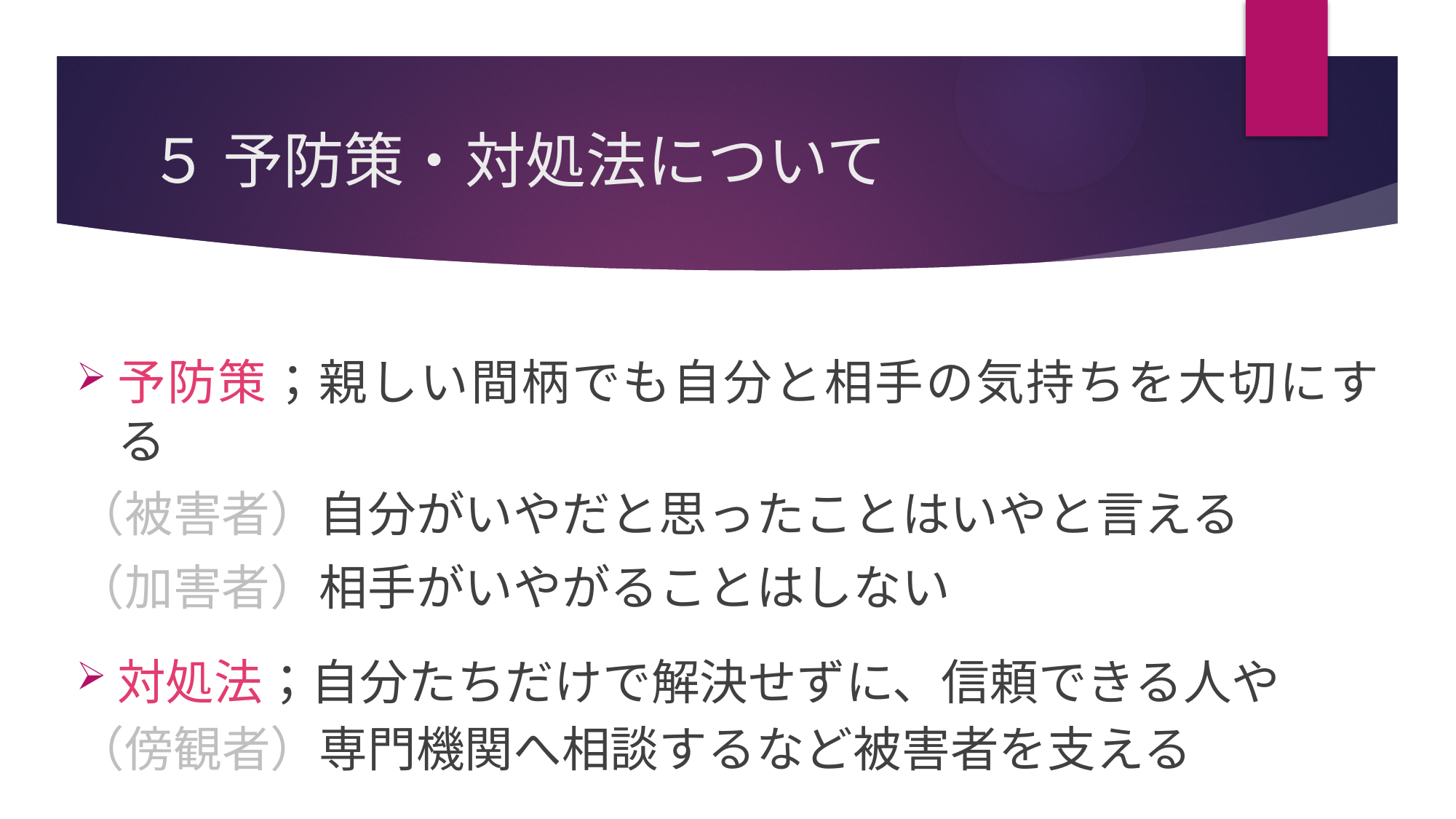

５ 予防策・対処法について
予防策；親しい間柄でも自分と相手の気持ちを大切にする
（被害者）自分がいやだと思ったことはいやと言える
（加害者）相手がいやがることはしない
対処法；自分たちだけで解決せずに、信頼できる人や
（傍観者）専門機関へ相談するなど被害者を支える